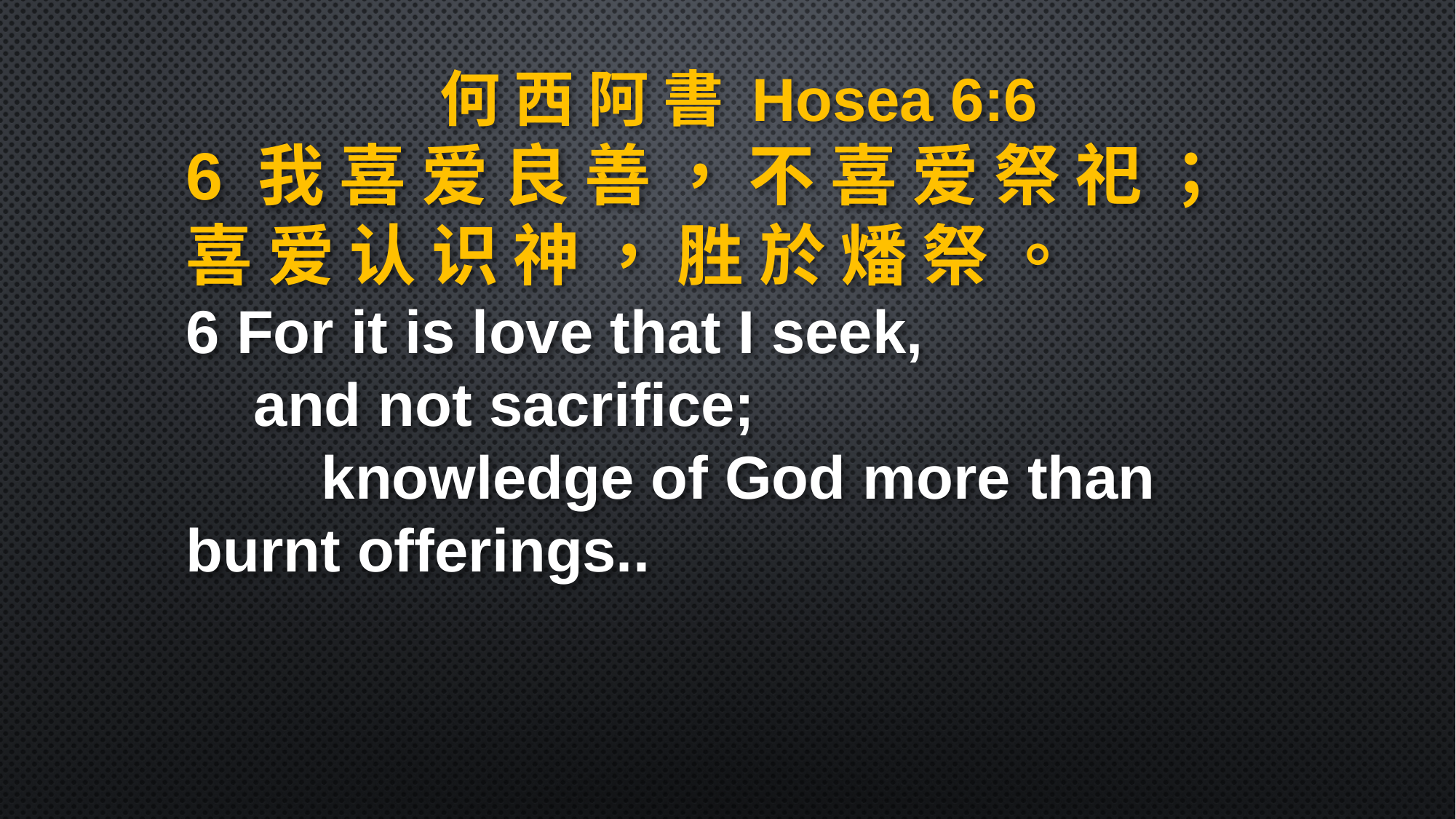

何 西 阿 書 Hosea 6:6
6 我 喜 爱 良 善 ， 不 喜 爱 祭 祀 ； 喜 爱 认 识 神 ， 胜 於 燔 祭 。
6 For it is love that I seek,
    and not sacrifice;
        knowledge of God more than burnt offerings..